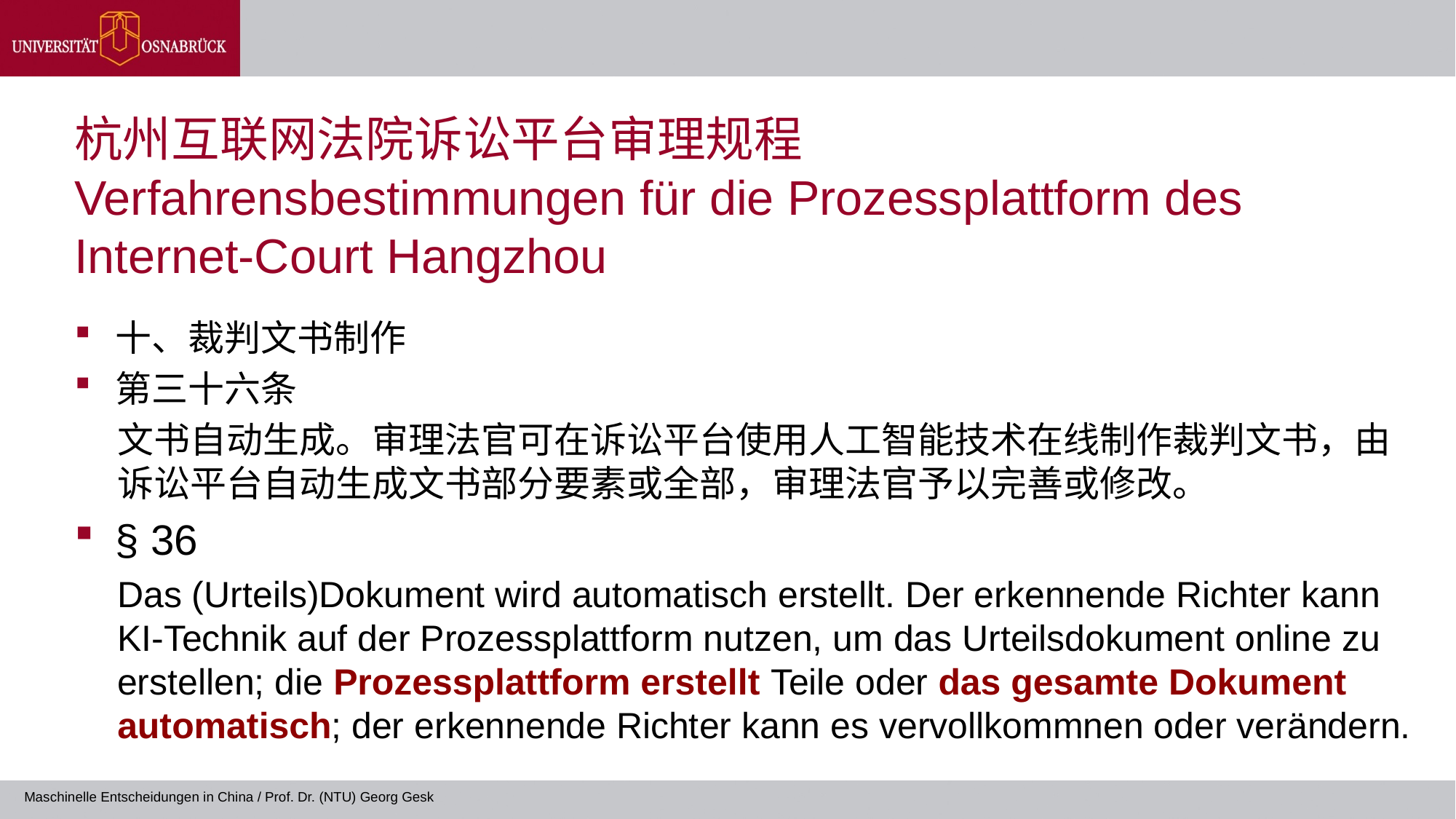

# 杭州互联网法院诉讼平台审理规程 Verfahrensbestimmungen für die Prozessplattform des Internet-Court Hangzhou
十、裁判文书制作
第三十六条
文书自动生成。审理法官可在诉讼平台使用人工智能技术在线制作裁判文书，由诉讼平台自动生成文书部分要素或全部，审理法官予以完善或修改。
§ 36
Das (Urteils)Dokument wird automatisch erstellt. Der erkennende Richter kann KI-Technik auf der Prozessplattform nutzen, um das Urteilsdokument online zu erstellen; die Prozessplattform erstellt Teile oder das gesamte Dokument automatisch; der erkennende Richter kann es vervollkommnen oder verändern.
Maschinelle Entscheidungen in China / Prof. Dr. (NTU) Georg Gesk